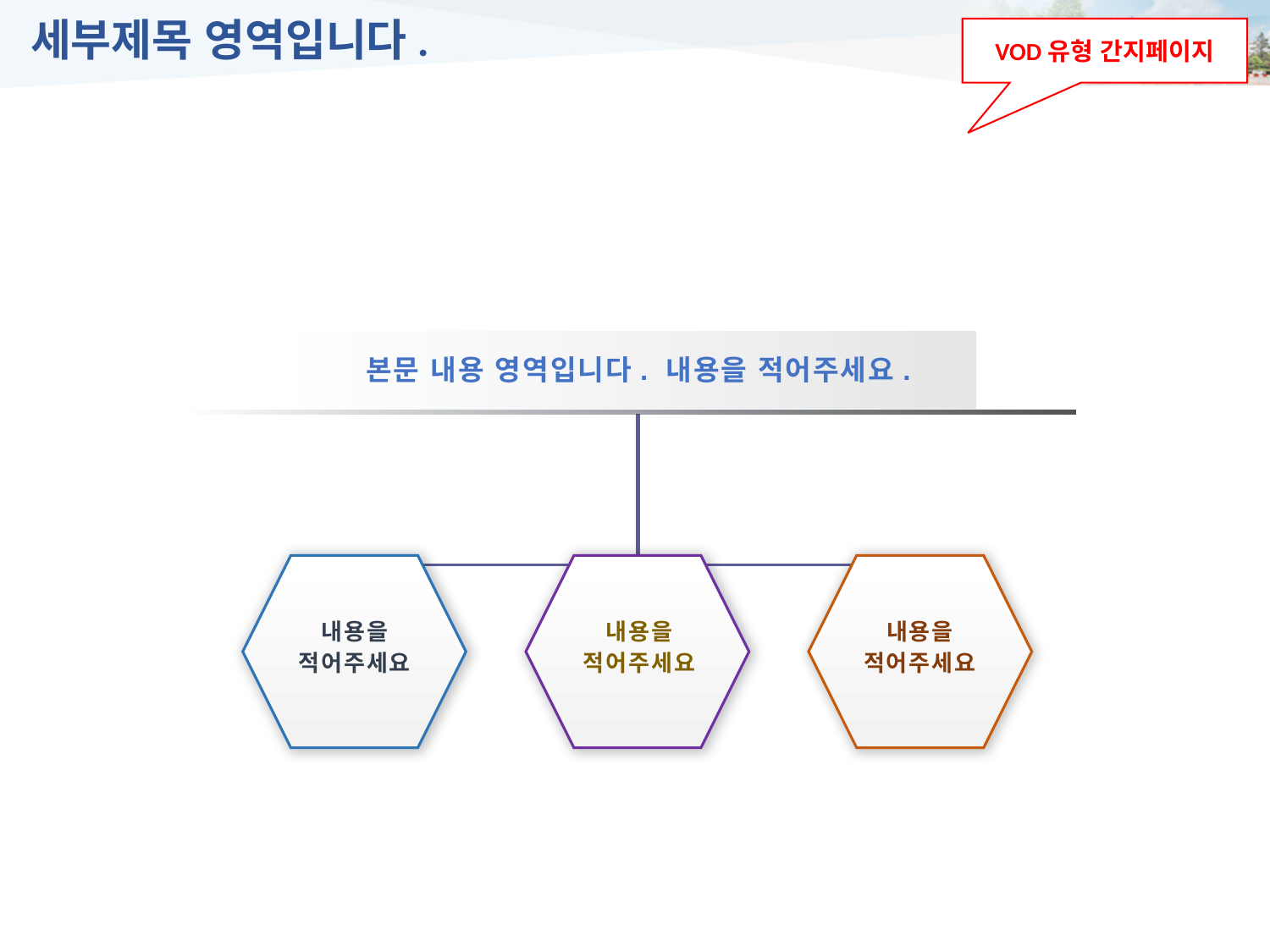

# 세부제목 영역입니다.
VOD유형 간지페이지

본문 내용 영역입니다. 내용을 적어주세요.

내용을
적어주세요
내용을
적어주세요
내용을
적어주세요